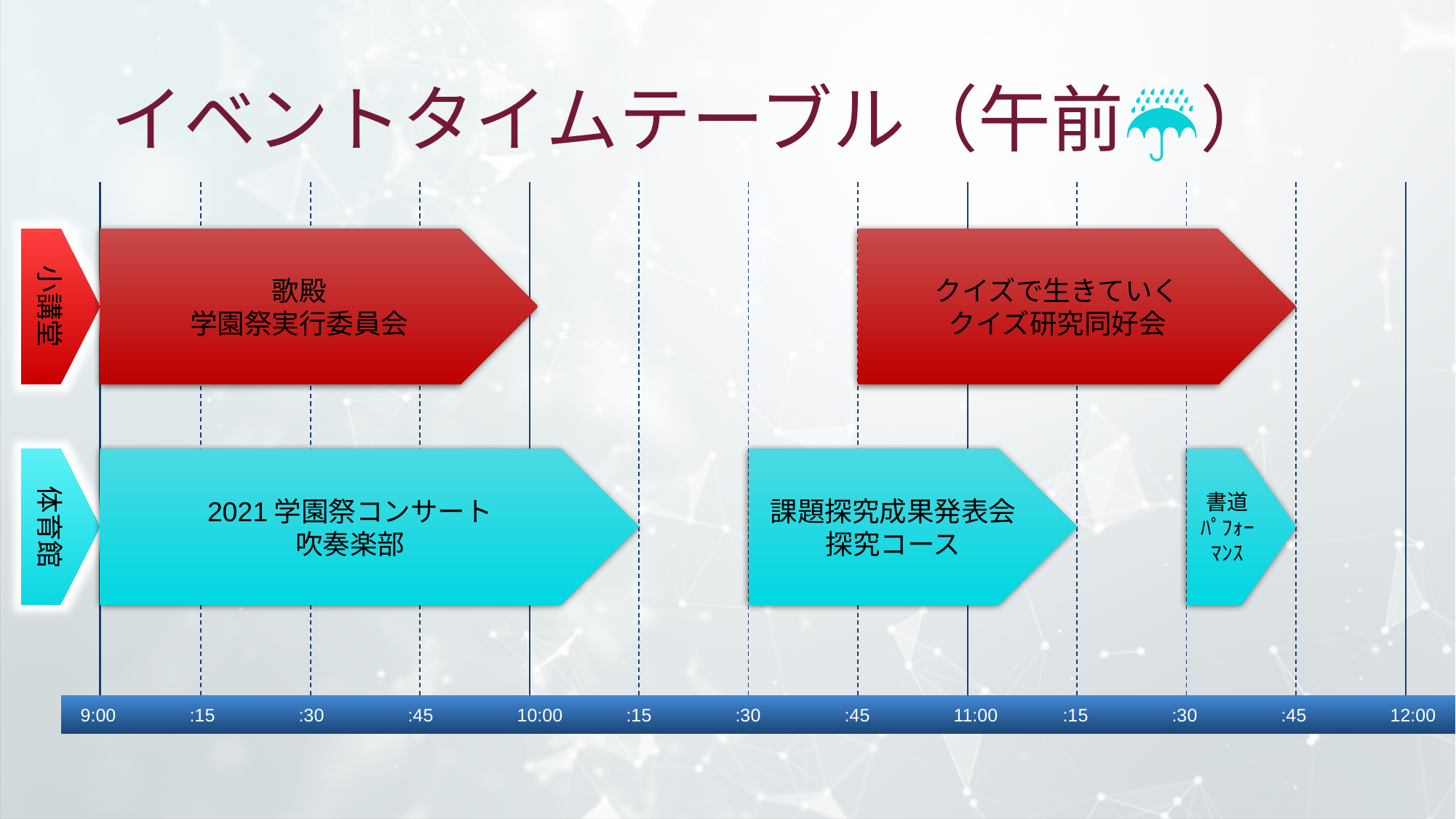

# イベントタイムテーブル（午前☔）
小講堂
歌殿
学園祭実行委員会
クイズで生きていく
クイズ研究同好会
体育館
2021学園祭コンサート
吹奏楽部
課題探究成果発表会
探究コース
書道
ﾊﾟﾌｫｰﾏﾝｽ
9:00	:15	:30	:45	10:00	:15	:30	:45	11:00	:15	:30	:45	12:00